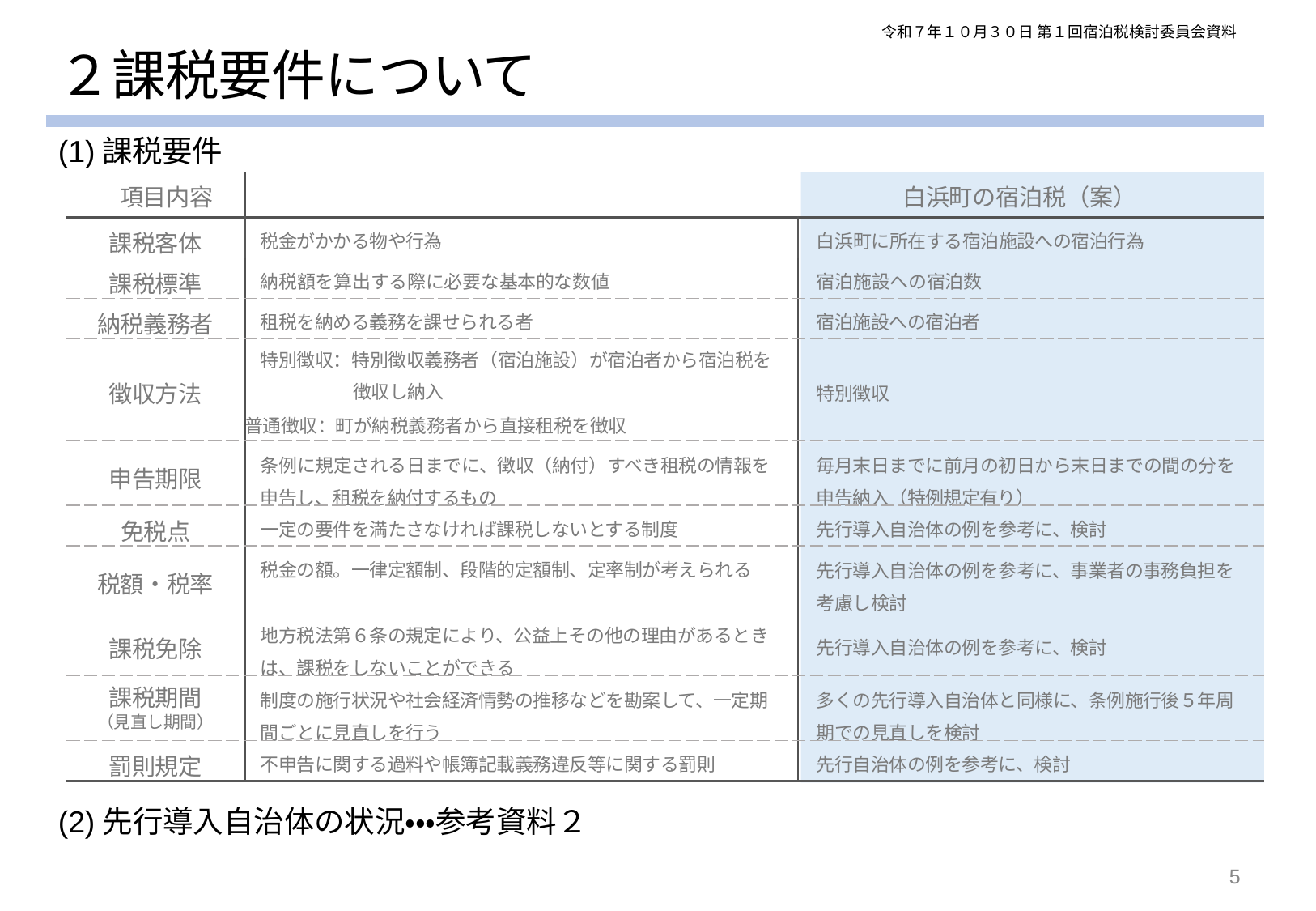

令和７年１０月３０日 第１回宿泊税検討委員会資料
# ２課税要件について
(1)課税要件
項目内容

白浜町の宿泊税（案）
| 課税客体 | 税金がかかる物や行為 | 白浜町に所在する宿泊施設への宿泊行為 |
| --- | --- | --- |
| 課税標準 | 納税額を算出する際に必要な基本的な数値 | 宿泊施設への宿泊数 |
| 納税義務者 | 租税を納める義務を課せられる者 | 宿泊施設への宿泊者 |
| 徴収方法 | 特別徴収：特別徴収義務者（宿泊施設）が宿泊者から宿泊税を徴収し納入 普通徴収：町が納税義務者から直接租税を徴収 | 特別徴収 |
| 申告期限 | 条例に規定される日までに、徴収（納付）すべき租税の情報を申告し、租税を納付するもの | 毎月末日までに前月の初日から末日までの間の分を申告納入（特例規定有り） |
| 免税点 | 一定の要件を満たさなければ課税しないとする制度 | 先行導入自治体の例を参考に、検討 |
| 税額・税率 | 税金の額。一律定額制、段階的定額制、定率制が考えられる | 先行導入自治体の例を参考に、事業者の事務負担を考慮し検討 |
| 課税免除 | 地方税法第６条の規定により、公益上その他の理由があるときは、課税をしないことができる | 先行導入自治体の例を参考に、検討 |
| 課税期間 （見直し期間） | 制度の施行状況や社会経済情勢の推移などを勘案して、一定期間ごとに見直しを行う | 多くの先行導入自治体と同様に、条例施行後５年周期での見直しを検討 |
| 罰則規定 | 不申告に関する過料や帳簿記載義務違反等に関する罰則 | 先行自治体の例を参考に、検討 |
(2)先行導入自治体の状況・・・参考資料２
5